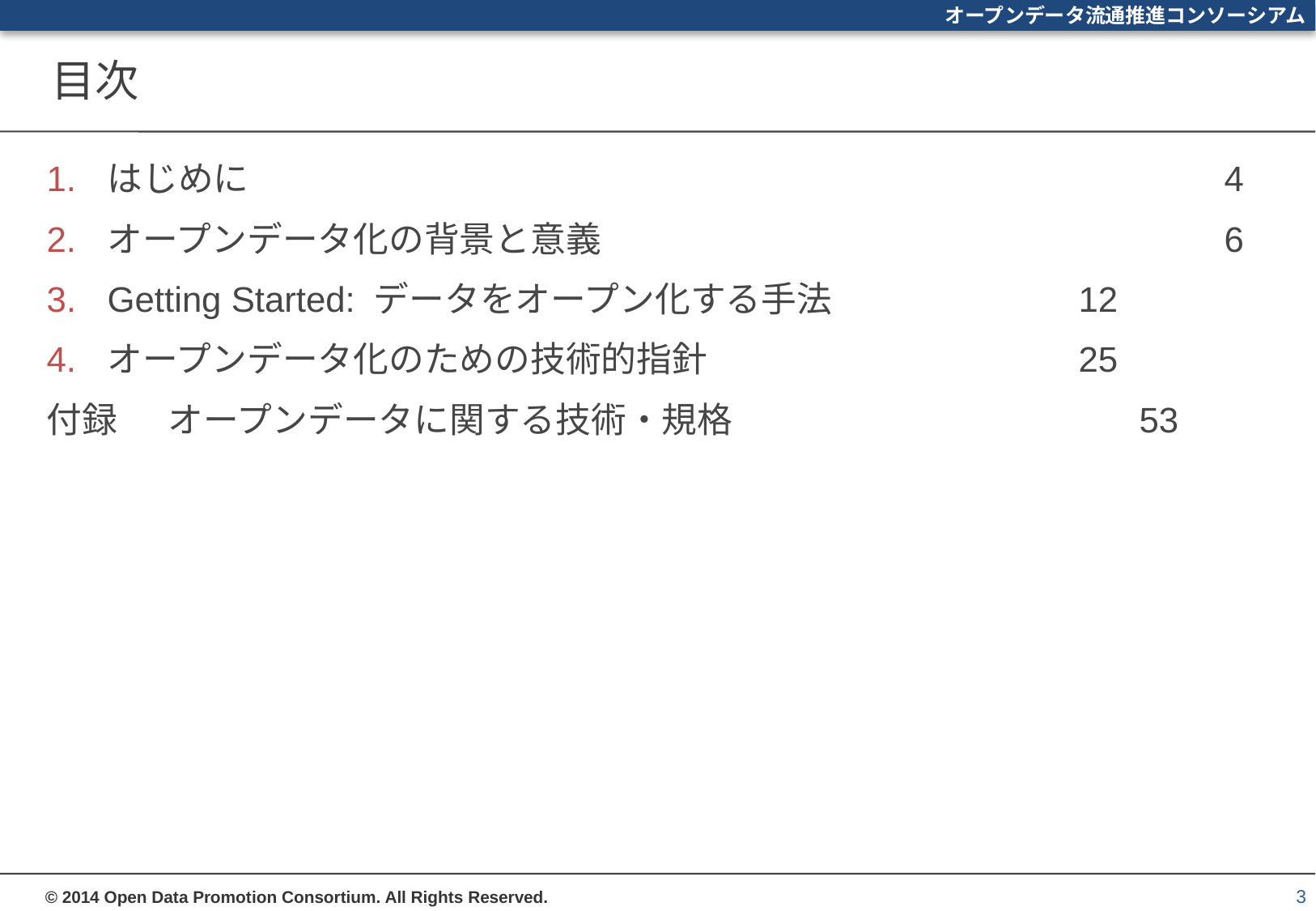

# 目次
はじめに								  4
オープンデータ化の背景と意義					  6
Getting Started: データをオープン化する手法			12
オープンデータ化のための技術的指針				25
付録	オープンデータに関する技術・規格				53
3